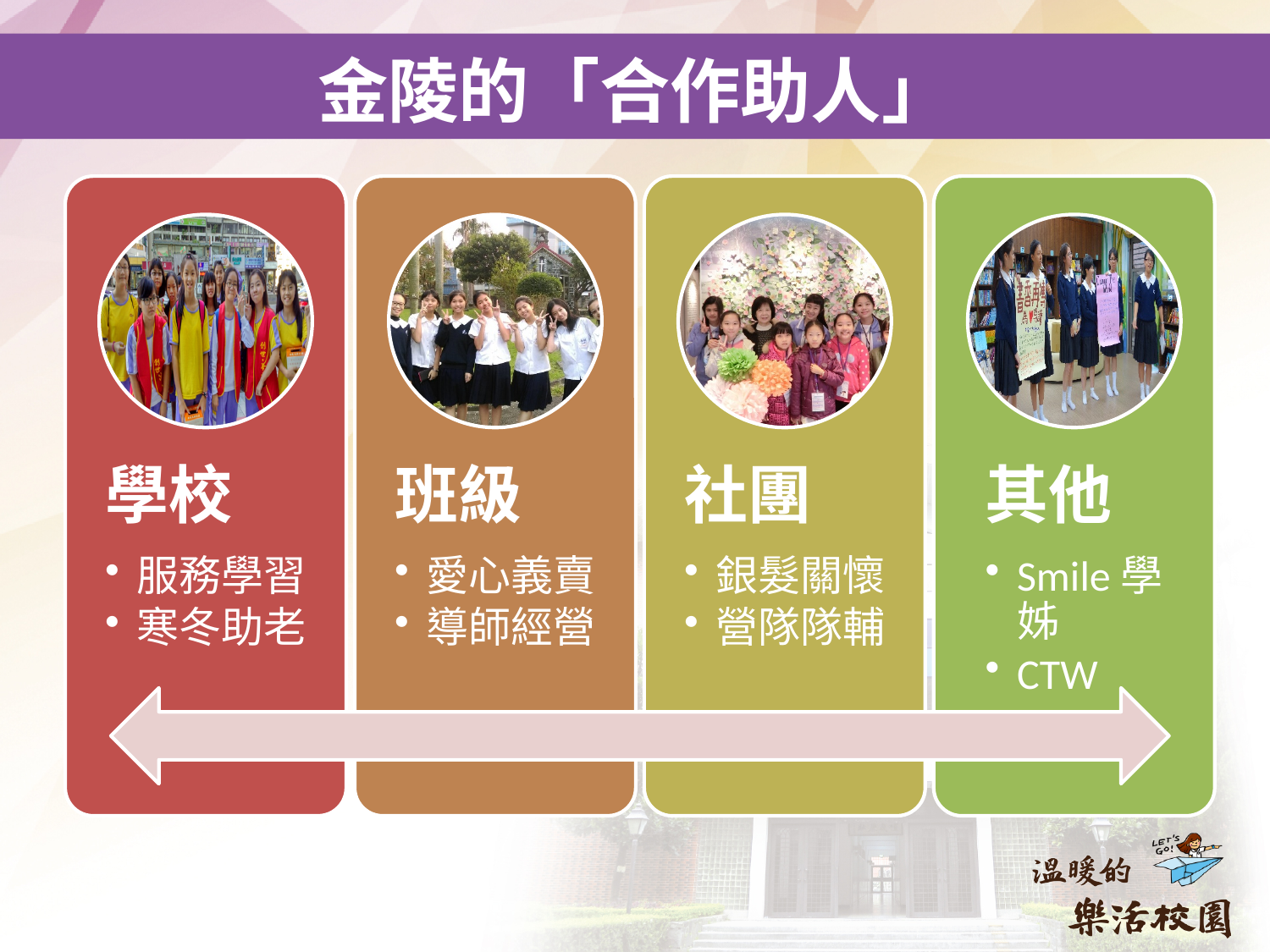

金陵的「合作助人」
學校
服務學習
寒冬助老
班級
愛心義賣
導師經營
社團
銀髮關懷
營隊隊輔
其他
Smile學姊
CTW